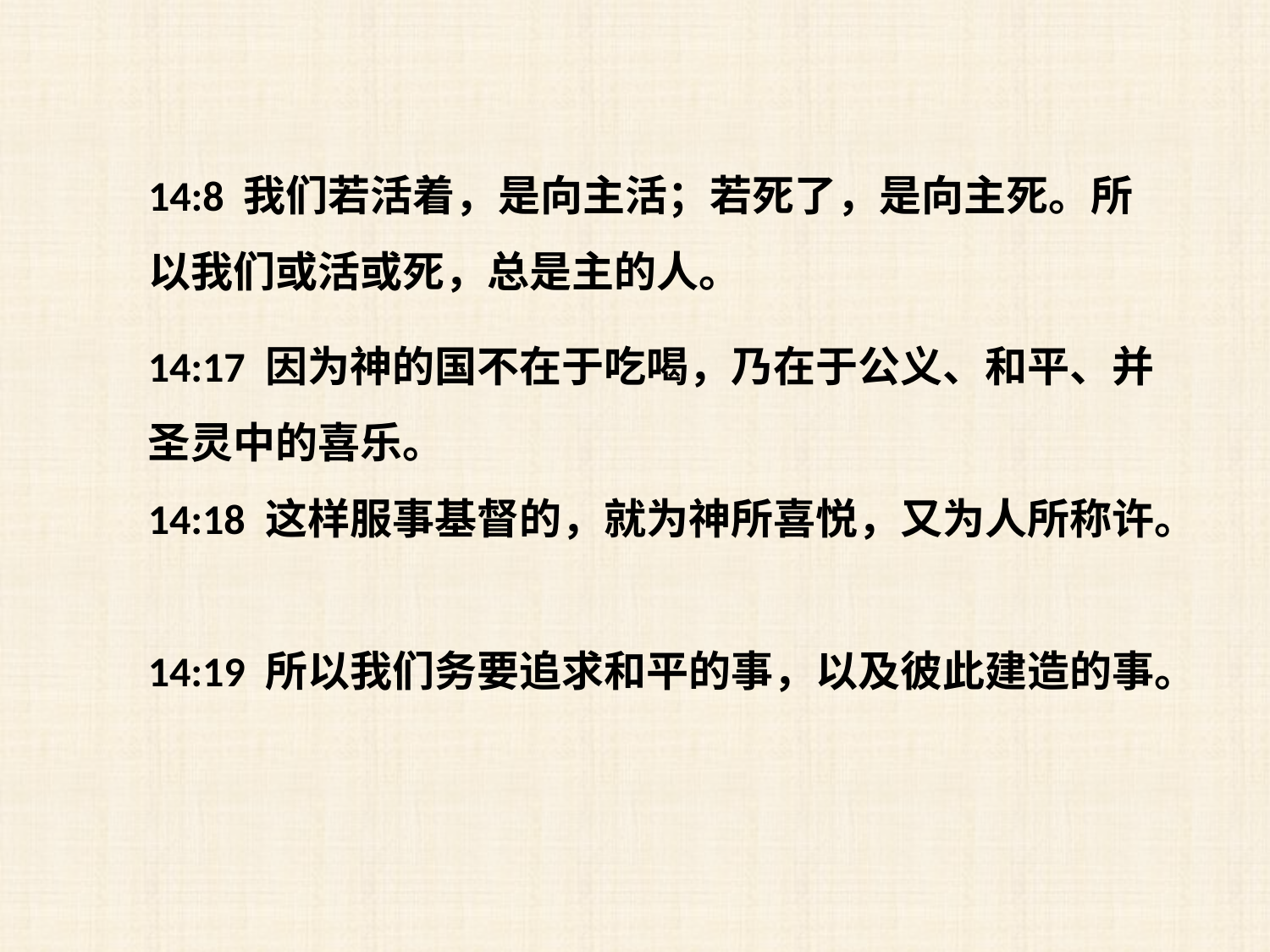

14:8 我们若活着，是向主活；若死了，是向主死。所以我们或活或死，总是主的人。
14:17 因为神的国不在于吃喝，乃在于公义、和平、并圣灵中的喜乐。
14:18 这样服事基督的，就为神所喜悦，又为人所称许。
14:19 所以我们务要追求和平的事，以及彼此建造的事。